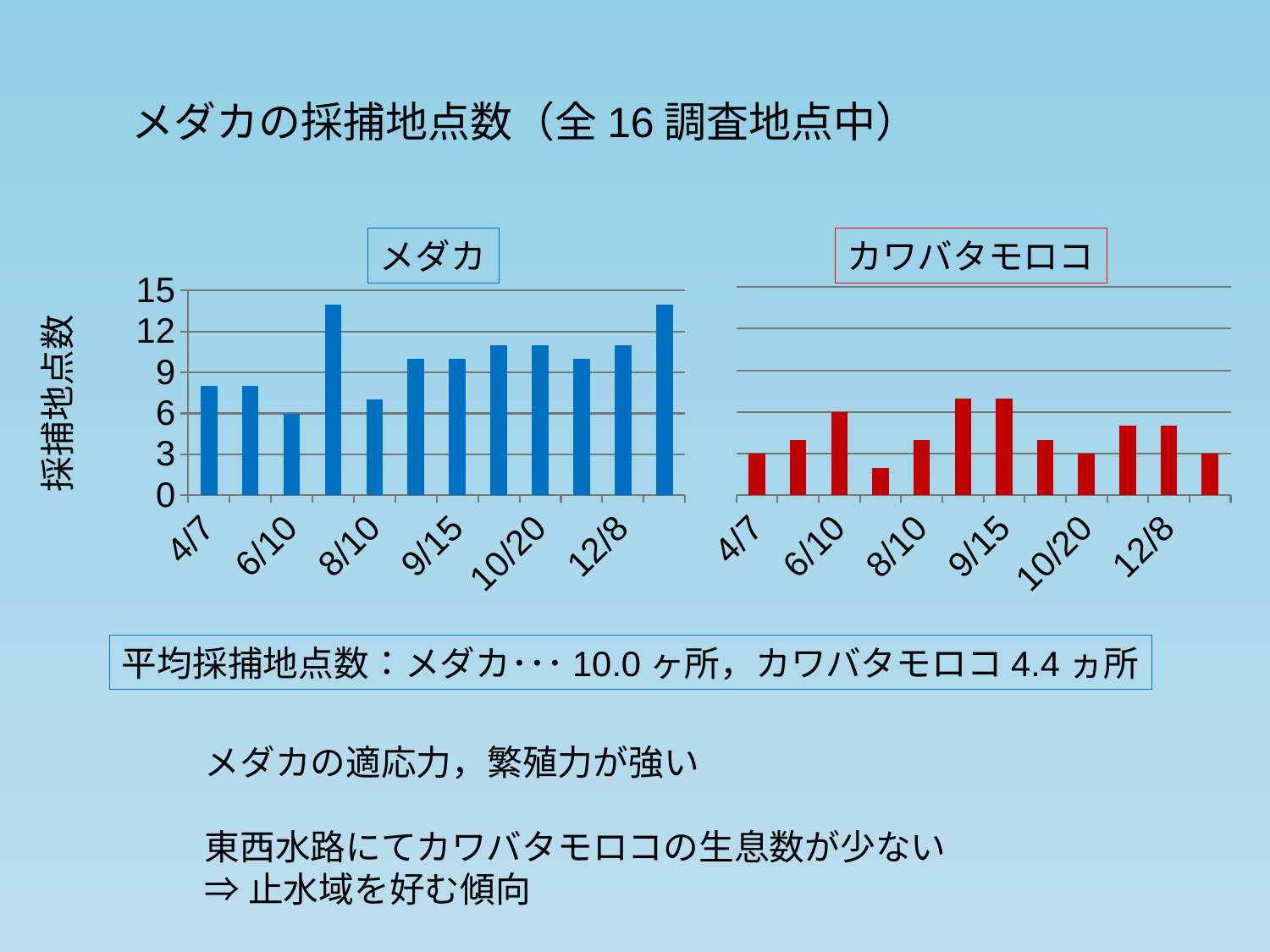

メダカの採捕地点数（全16調査地点中）
メダカ
カワバタモロコ

### Chart

| Category |  |
|---|---|
| 39910 | 8.0 |
| 39940 | 8.0 |
| 39974 | 6.0 |
| 40007 | 14.0 |
| 40035 | 7.0 |
| 40050 | 10.0 |
| 40071 | 10.0 |
| 40089 | 11.0 |
| 40106 | 11.0 |
| 40123 | 10.0 |
| 40155 | 11.0 |
| 40186 | 14.0 |

[unsupported chart]

平均採捕地点数：メダカ･･･10.0ヶ所，カワバタモロコ4.4ヵ所
メダカの適応力，繁殖力が強い

東西水路にてカワバタモロコの生息数が少ない
⇒止水域を好む傾向